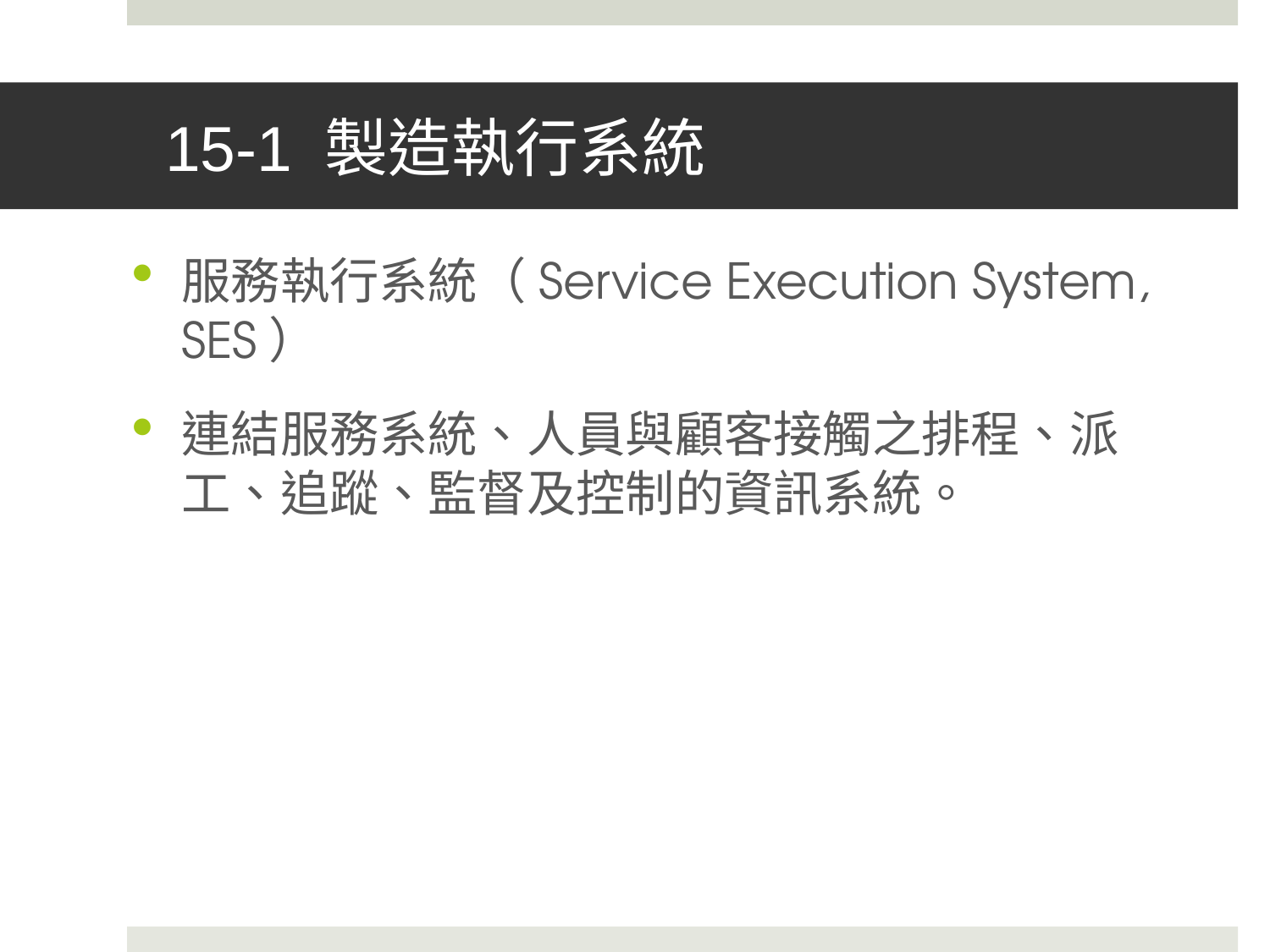

# 15-1 製造執行系統
服務執行系統（Service Execution System, SES）
連結服務系統、人員與顧客接觸之排程、派工、追蹤、監督及控制的資訊系統。